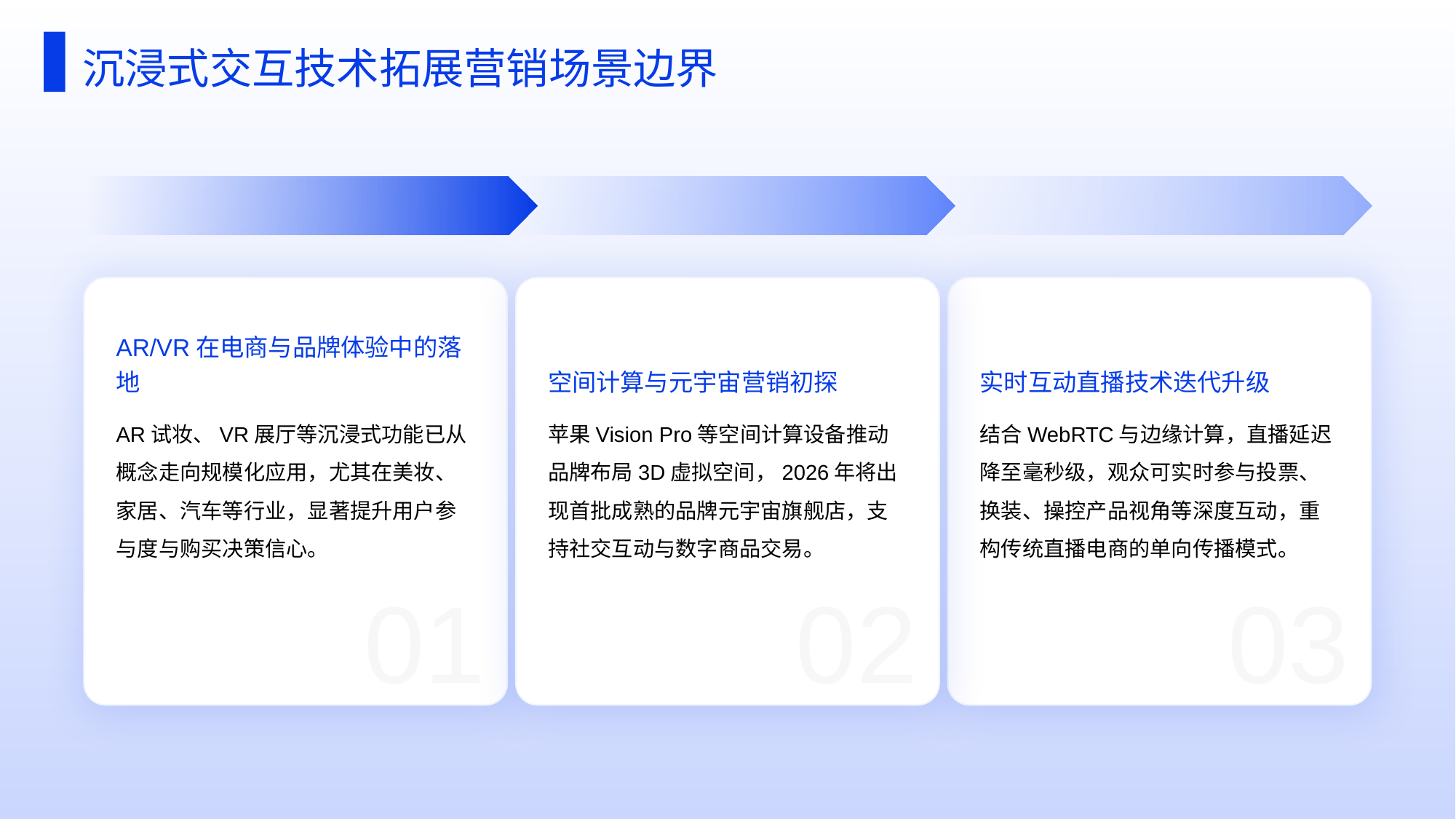

沉浸式交互技术拓展营销场景边界

AR/VR在电商与品牌体验中的落地
空间计算与元宇宙营销初探
实时互动直播技术迭代升级
AR试妆、VR展厅等沉浸式功能已从概念走向规模化应用，尤其在美妆、家居、汽车等行业，显著提升用户参与度与购买决策信心。
苹果Vision Pro等空间计算设备推动品牌布局3D虚拟空间，2026年将出现首批成熟的品牌元宇宙旗舰店，支持社交互动与数字商品交易。
结合WebRTC与边缘计算，直播延迟降至毫秒级，观众可实时参与投票、换装、操控产品视角等深度互动，重构传统直播电商的单向传播模式。
01
02
03